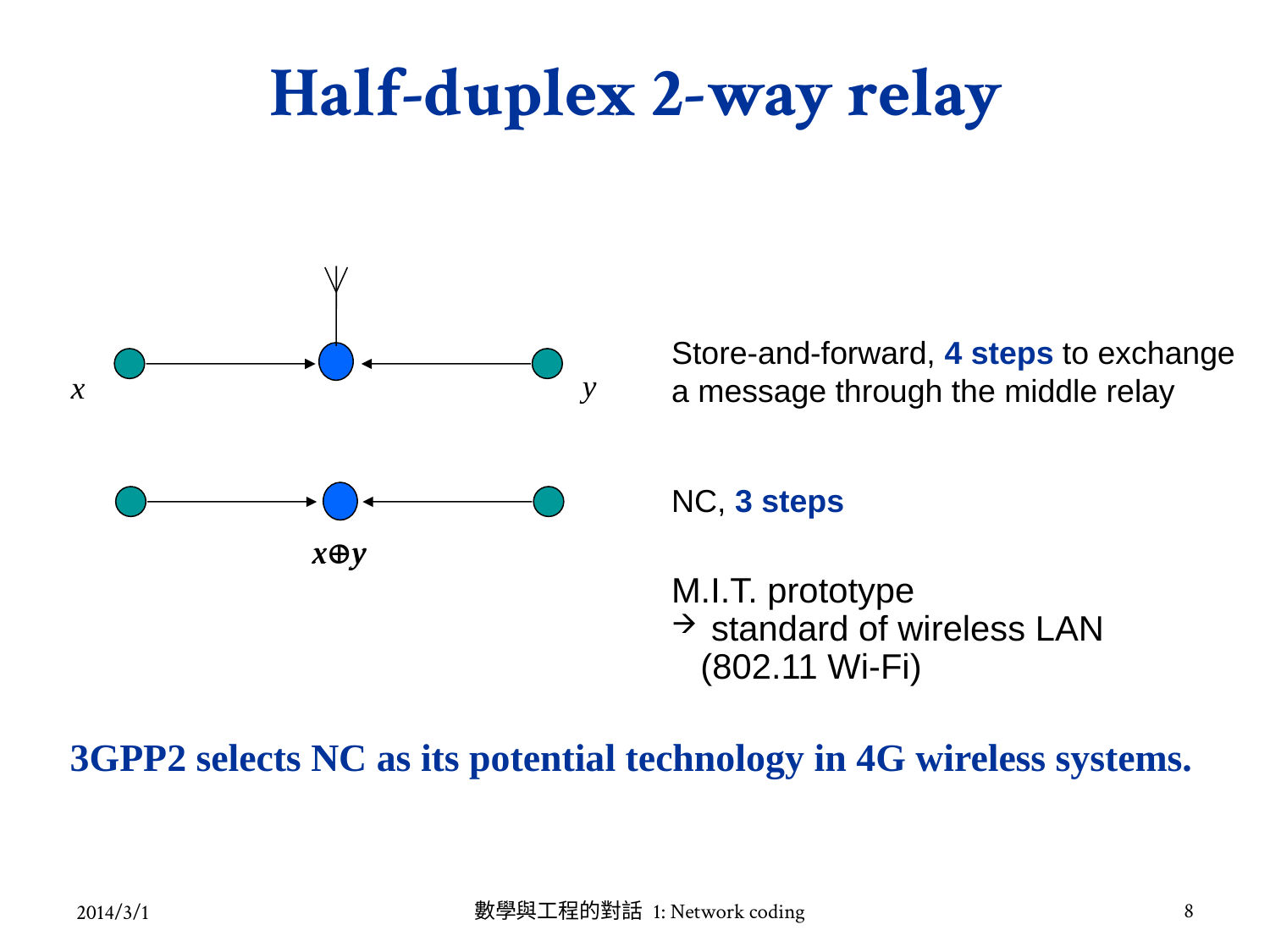

Half-duplex 2-way relay

Store-and-forward, 4 steps to exchange a message through the middle relay

y
x

NC, 3 steps

x⊕y
x⊕y
M.I.T. prototype
 standard of wireless LAN
   (802.11 Wi-Fi)
3GPP2 selects NC as its potential technology in 4G wireless systems.
數學與工程的對話 1: Network coding
2014/3/1
8